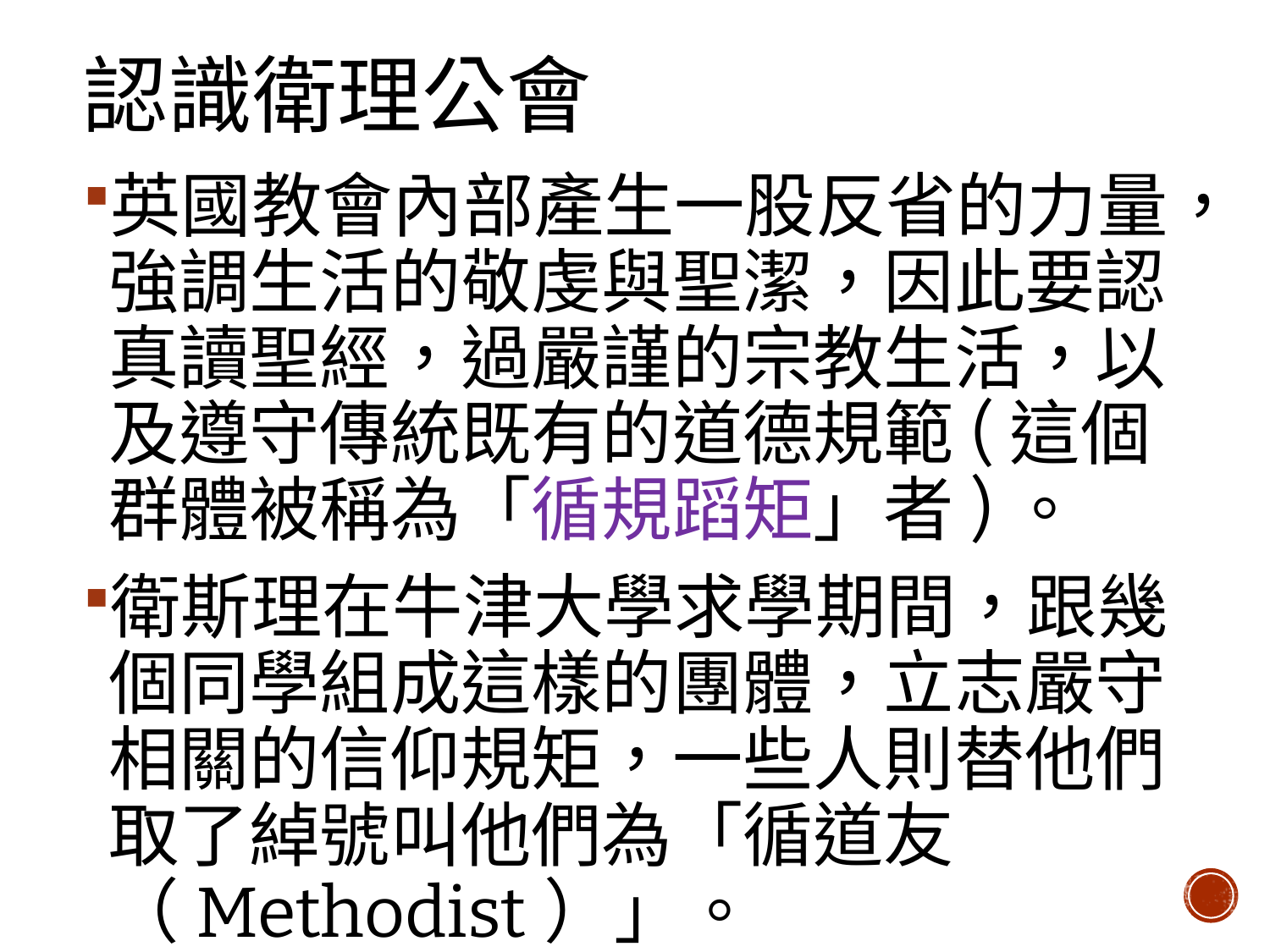

# 認識衛理公會
英國教會內部產生一股反省的力量，強調生活的敬虔與聖潔，因此要認真讀聖經，過嚴謹的宗教生活，以及遵守傳統既有的道德規範(這個群體被稱為「循規蹈矩」者)。
衛斯理在牛津大學求學期間，跟幾個同學組成這樣的團體，立志嚴守相關的信仰規矩，一些人則替他們取了綽號叫他們為「循道友（Methodist）」。